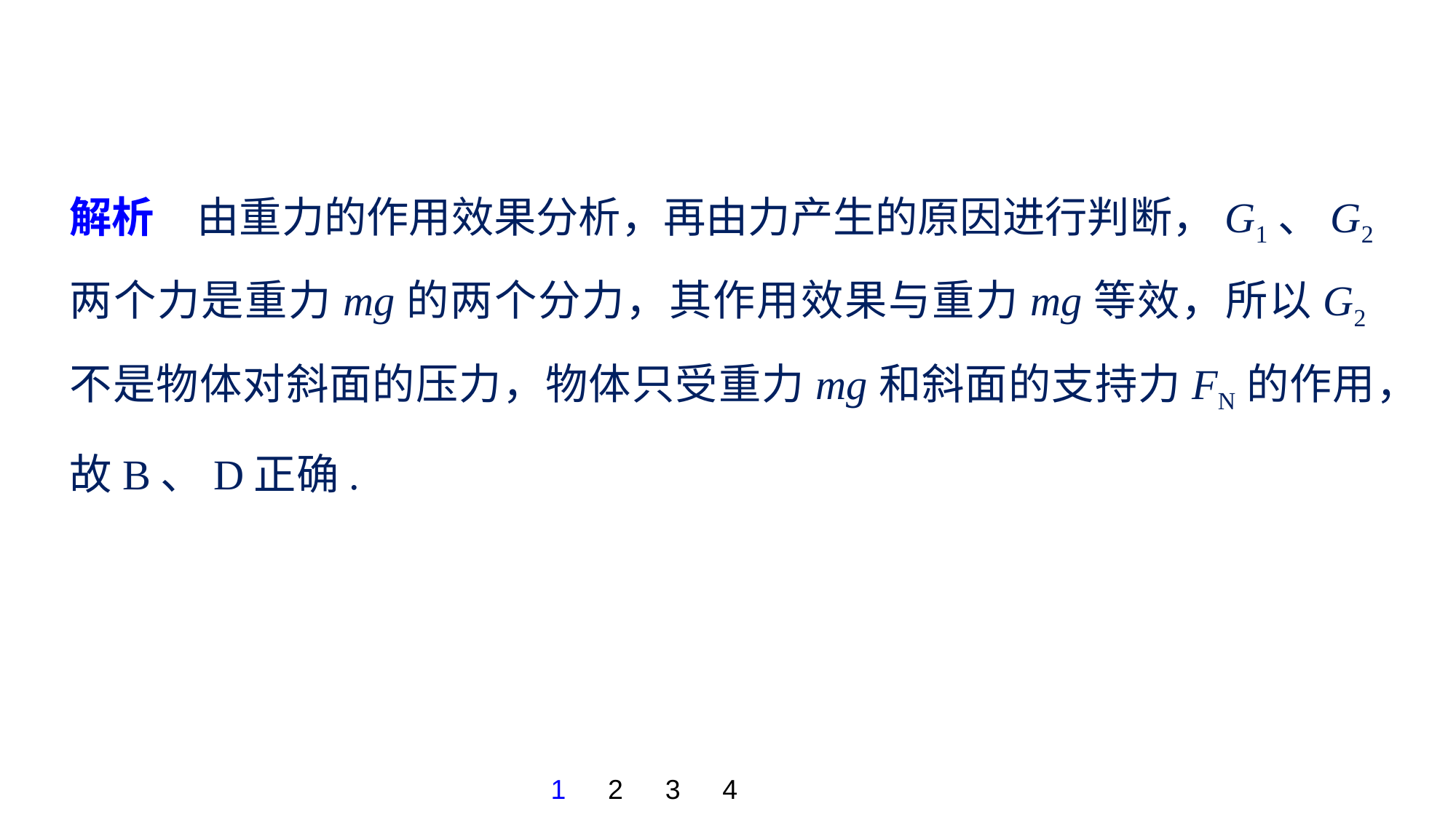

解析　由重力的作用效果分析，再由力产生的原因进行判断，G1、G2两个力是重力mg的两个分力，其作用效果与重力mg等效，所以G2不是物体对斜面的压力，物体只受重力mg和斜面的支持力FN的作用，故B、D正确.
1
2
3
4